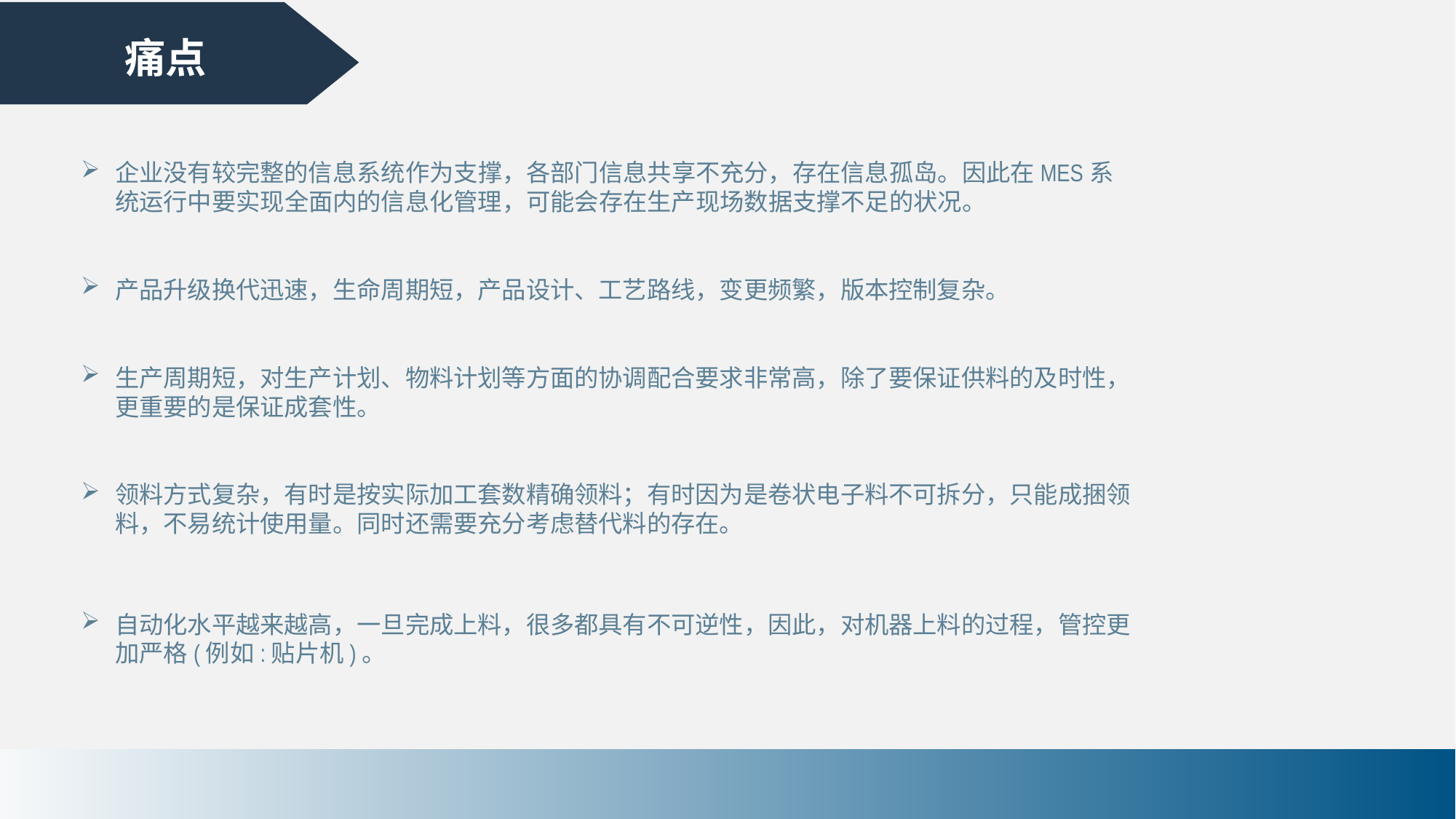

痛点
企业没有较完整的信息系统作为支撑，各部门信息共享不充分，存在信息孤岛。因此在MES系统运行中要实现全面内的信息化管理，可能会存在生产现场数据支撑不足的状况。
产品升级换代迅速，生命周期短，产品设计、工艺路线，变更频繁，版本控制复杂。
生产周期短，对生产计划、物料计划等方面的协调配合要求非常高，除了要保证供料的及时性，更重要的是保证成套性。
领料方式复杂，有时是按实际加工套数精确领料；有时因为是卷状电子料不可拆分，只能成捆领料，不易统计使用量。同时还需要充分考虑替代料的存在。

自动化水平越来越高，一旦完成上料，很多都具有不可逆性，因此，对机器上料的过程，管控更加严格(例如:贴片机)。